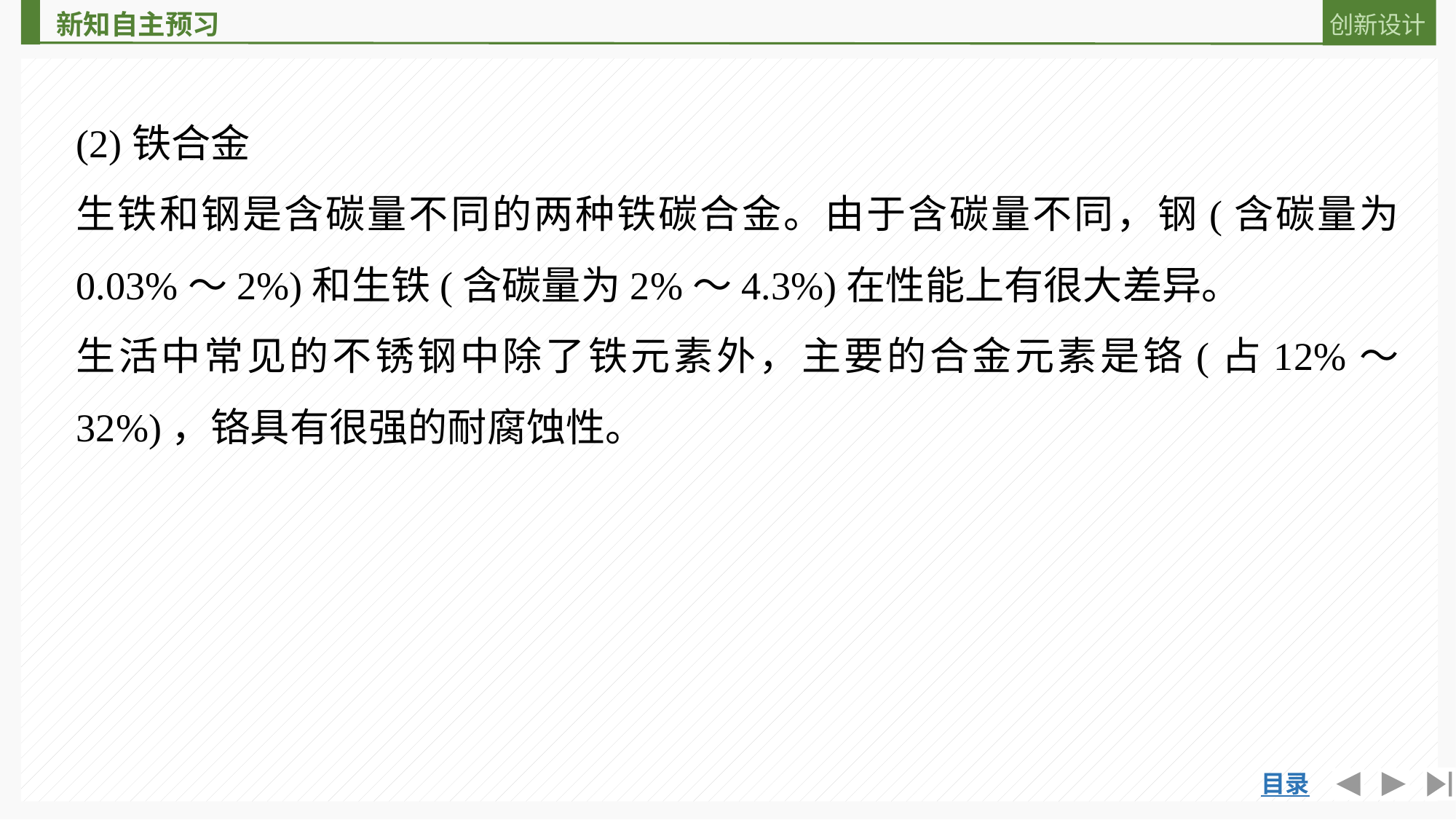

(2)铁合金
生铁和钢是含碳量不同的两种铁碳合金。由于含碳量不同，钢(含碳量为0.03%～2%)和生铁(含碳量为2%～4.3%)在性能上有很大差异。
生活中常见的不锈钢中除了铁元素外，主要的合金元素是铬(占12%～32%)，铬具有很强的耐腐蚀性。